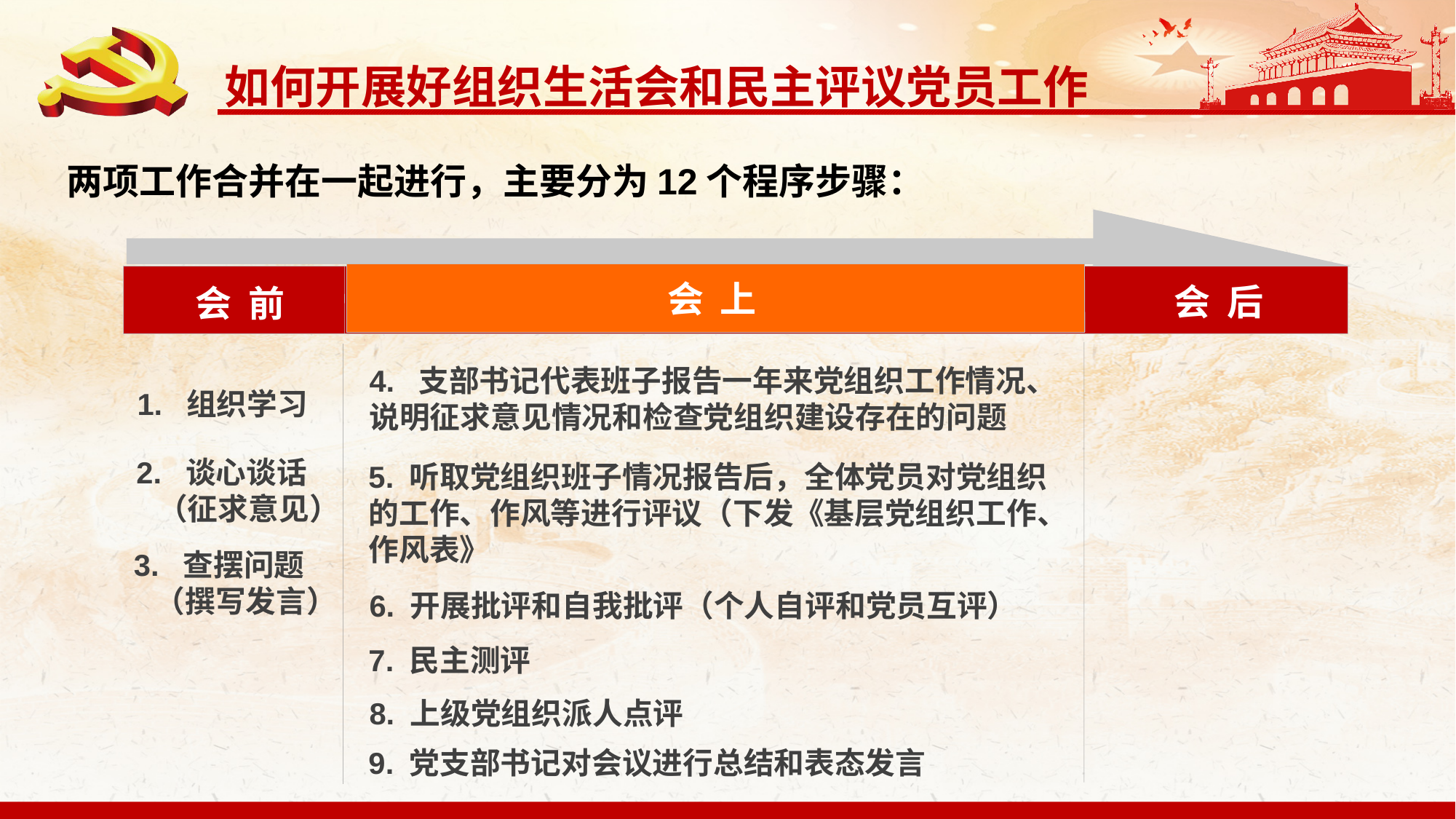

两项工作合并在一起进行，主要分为12个程序步骤：

会  上
会  后
会  前

4.  支部书记代表班子报告一年来党组织工作情况、说明征求意见情况和检查党组织建设存在的问题
1.  组织学习
2.  谈心谈话
  （征求意见）
5. 听取党组织班子情况报告后，全体党员对党组织的工作、作风等进行评议（下发《基层党组织工作、作风表》
3.  查摆问题
  （撰写发言）
6. 开展批评和自我批评（个人自评和党员互评）
7. 民主测评
8. 上级党组织派人点评
9. 党支部书记对会议进行总结和表态发言